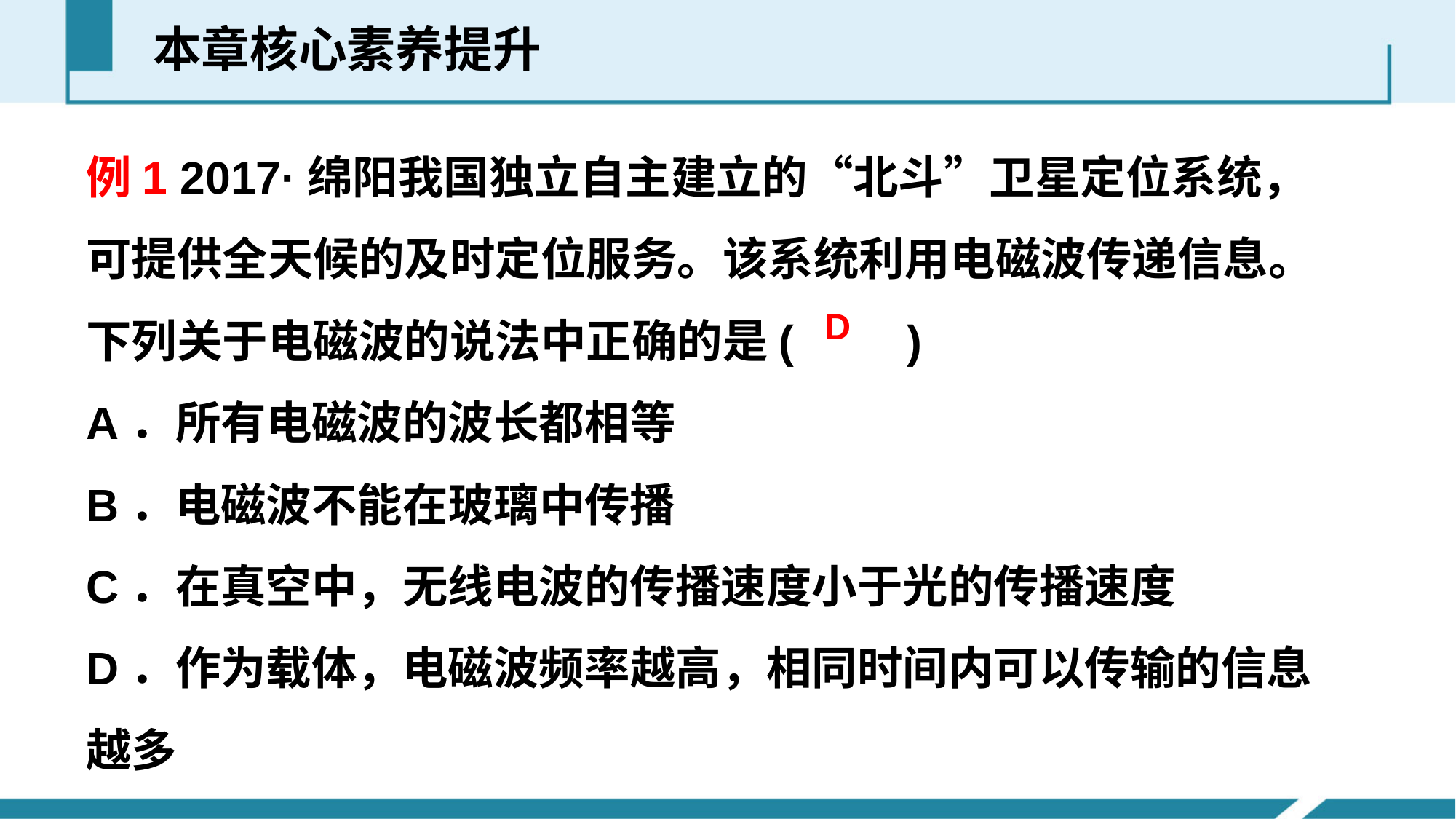

本章核心素养提升
例1 2017·绵阳我国独立自主建立的“北斗”卫星定位系统，可提供全天候的及时定位服务。该系统利用电磁波传递信息。下列关于电磁波的说法中正确的是(　　)
A．所有电磁波的波长都相等
B．电磁波不能在玻璃中传播
C．在真空中，无线电波的传播速度小于光的传播速度
D．作为载体，电磁波频率越高，相同时间内可以传输的信息越多
D